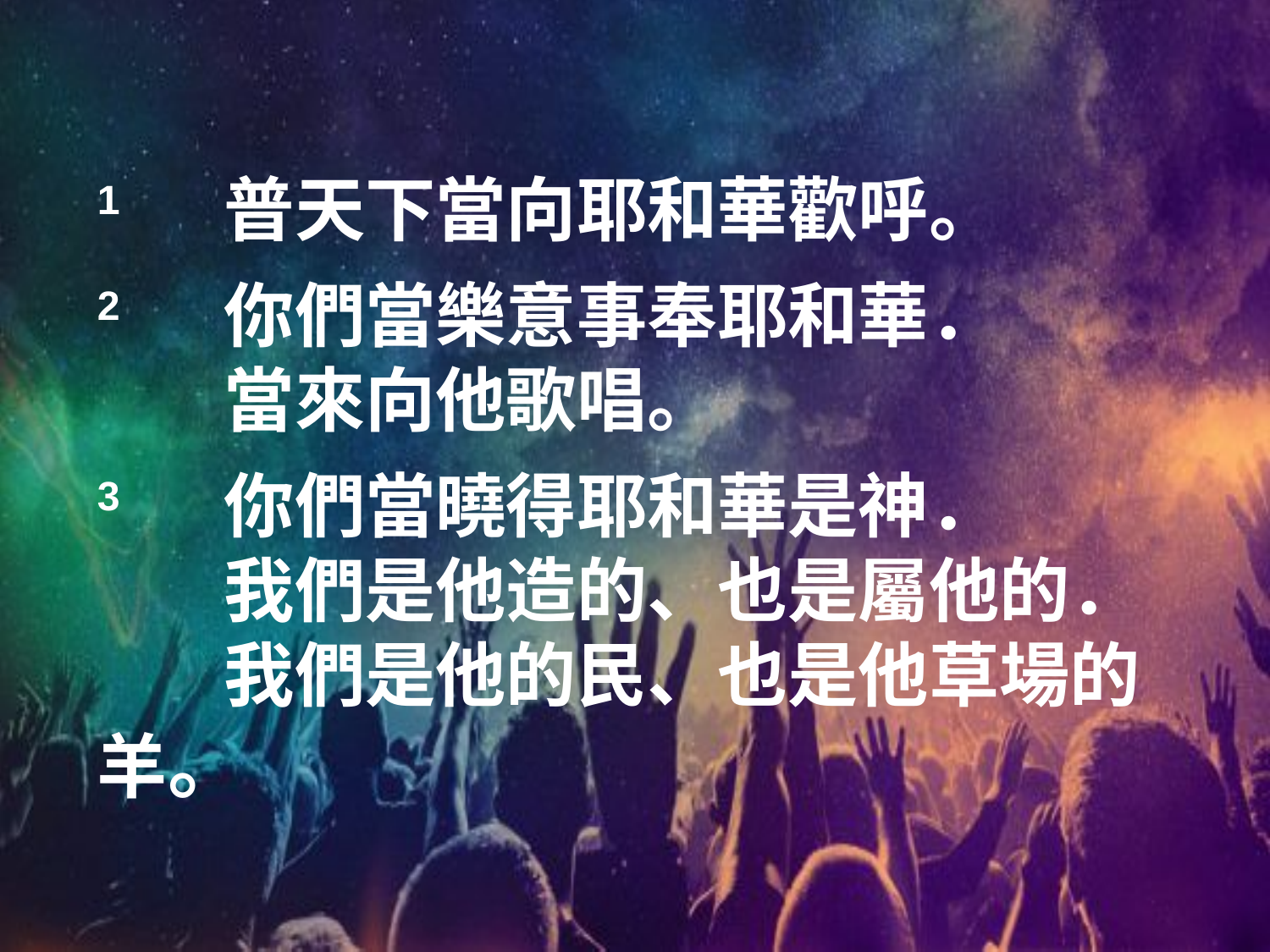

1	普天下當向耶和華歡呼。
2	你們當樂意事奉耶和華．
	當來向他歌唱。
3	你們當曉得耶和華是神．
	我們是他造的、也是屬他的．
	我們是他的民、也是他草場的羊。